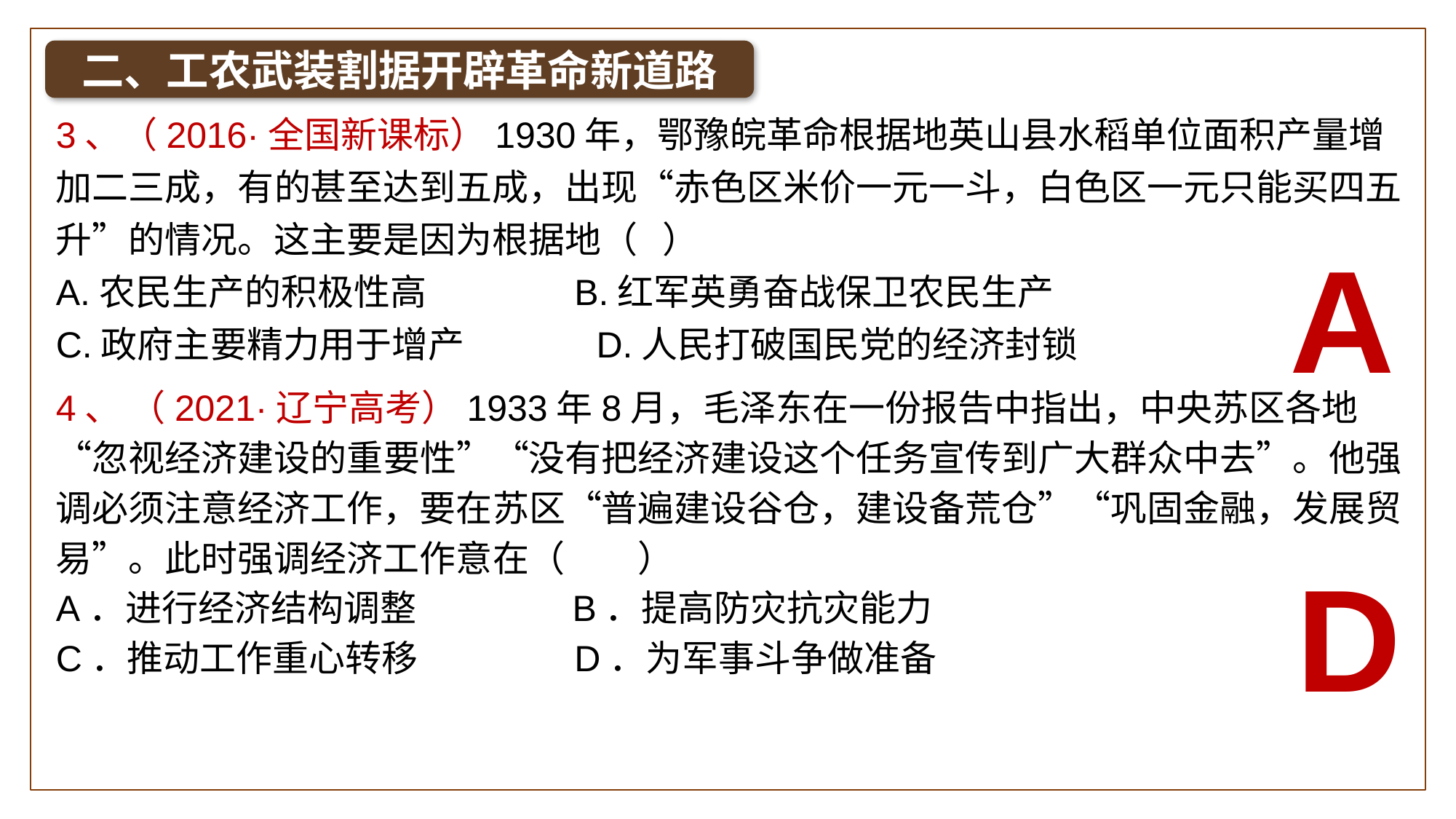

二、工农武装割据开辟革命新道路
3、（2016·全国新课标）1930年，鄂豫皖革命根据地英山县水稻单位面积产量增加二三成，有的甚至达到五成，出现“赤色区米价一元一斗，白色区一元只能买四五升”的情况。这主要是因为根据地（   ）
A.农民生产的积极性高                 B.红军英勇奋战保卫农民生产
C.政府主要精力用于增产               D.人民打破国民党的经济封锁
A
4、 （2021·辽宁高考）1933年8月，毛泽东在一份报告中指出，中央苏区各地“忽视经济建设的重要性”“没有把经济建设这个任务宣传到广大群众中去”。他强调必须注意经济工作，要在苏区“普遍建设谷仓，建设备荒仓”“巩固金融，发展贸易”。此时强调经济工作意在（　　）
A．进行经济结构调整                  B．提高防灾抗灾能力
C．推动工作重心转移                  D．为军事斗争做准备
D